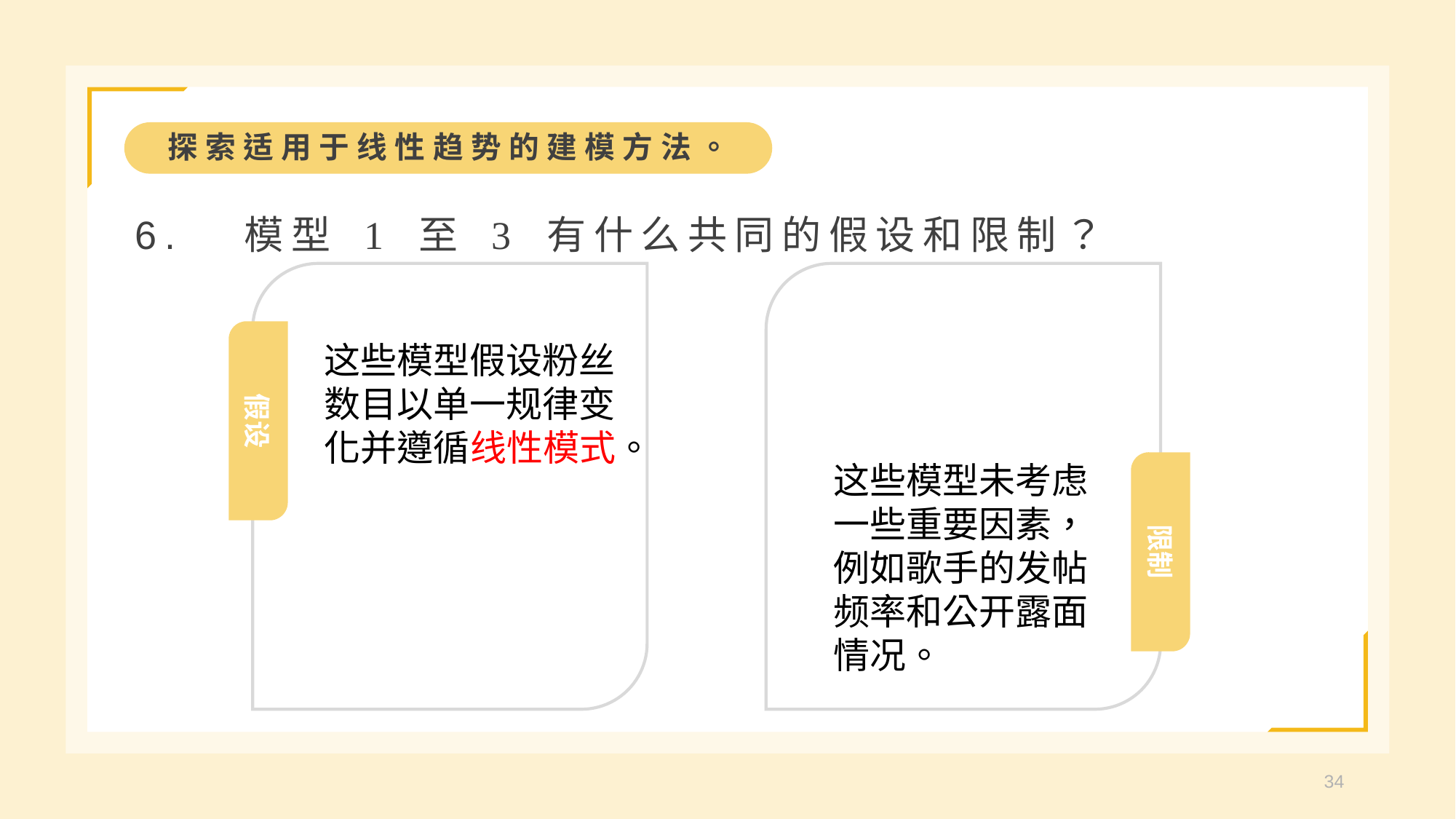

探索适用于线性趋势的建模方法。
6.	模型 1 至 3 有什么共同的假设和限制？

假设
这些模型假设粉丝数目以单一规律变化并遵循线性模式。

限制
这些模型未考虑一些重要因素，例如歌手的发帖频率和公开露面情况。
34